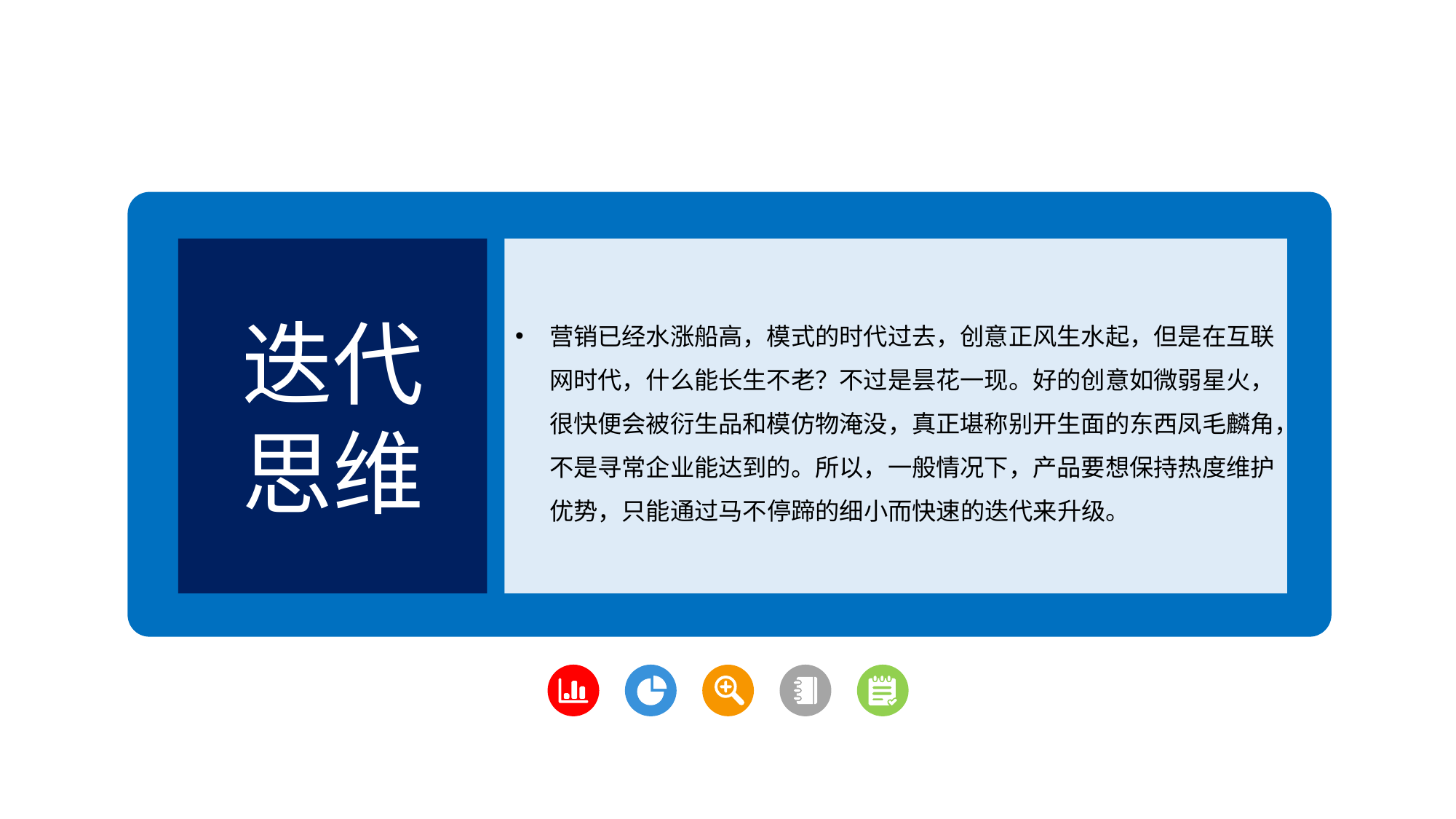

迭代
思维
营销已经水涨船高，模式的时代过去，创意正风生水起，但是在互联网时代，什么能长生不老？不过是昙花一现。好的创意如微弱星火，很快便会被衍生品和模仿物淹没，真正堪称别开生面的东西凤毛麟角，不是寻常企业能达到的。所以，一般情况下，产品要想保持热度维护优势，只能通过马不停蹄的细小而快速的迭代来升级。